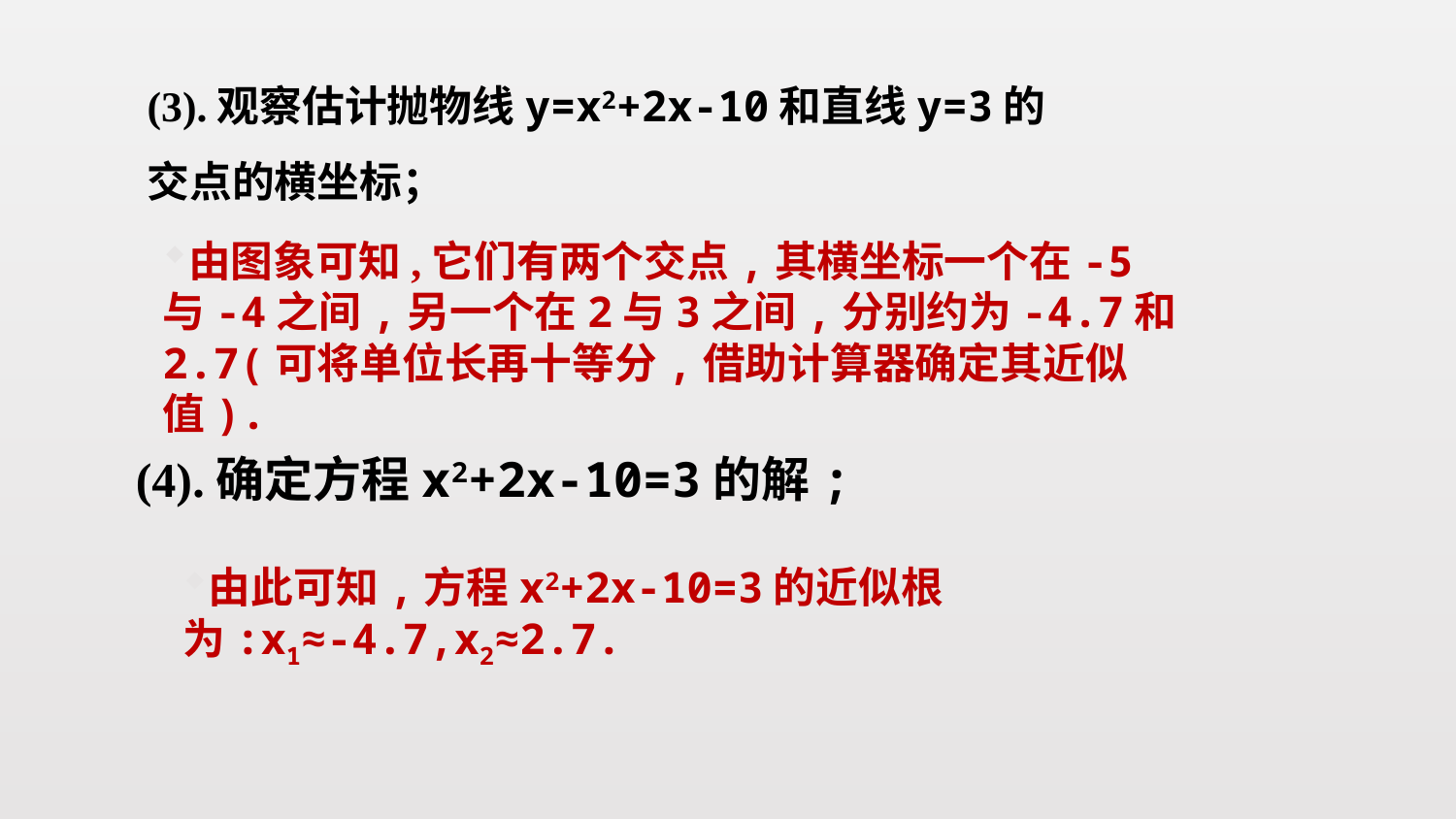

(3).观察估计抛物线y=x2+2x-10和直线y=3的交点的横坐标；
由图象可知,它们有两个交点,其横坐标一个在-5与-4之间,另一个在2与3之间,分别约为-4.7和2.7(可将单位长再十等分,借助计算器确定其近似值).
(4).确定方程x2+2x-10=3的解;
由此可知,方程x2+2x-10=3的近似根为:x1≈-4.7,x2≈2.7.